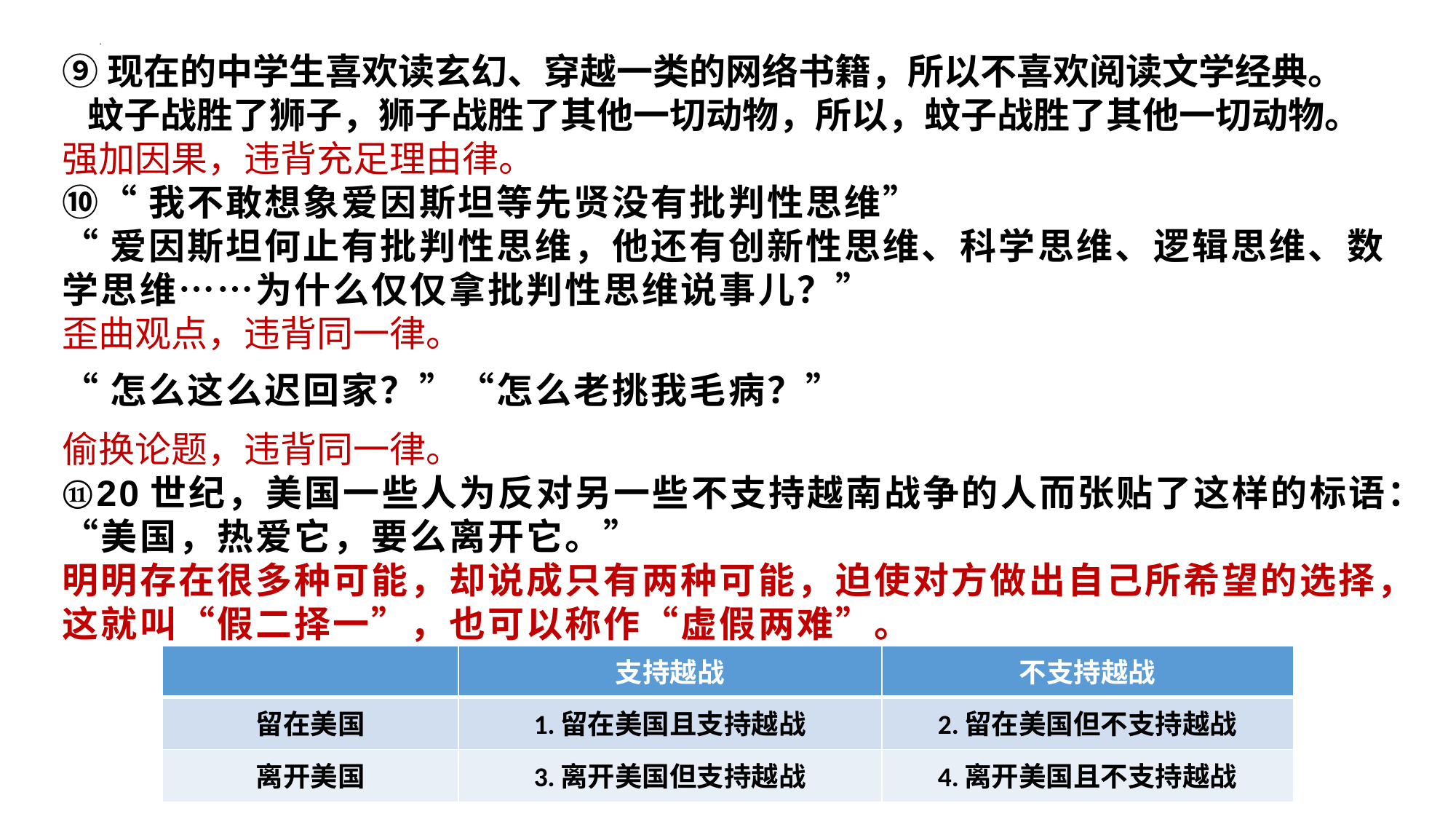

⑨现在的中学生喜欢读玄幻、穿越一类的网络书籍，所以不喜欢阅读文学经典。
  蚊子战胜了狮子，狮子战胜了其他一切动物，所以，蚊子战胜了其他一切动物。
强加因果，违背充足理由律。
⑩“我不敢想象爱因斯坦等先贤没有批判性思维”
“爱因斯坦何止有批判性思维，他还有创新性思维、科学思维、逻辑思维、数学思维……为什么仅仅拿批判性思维说事儿？”
歪曲观点，违背同一律。
“怎么这么迟回家？”“怎么老挑我毛病？”
偷换论题，违背同一律。
⑪20世纪，美国一些人为反对另一些不支持越南战争的人而张贴了这样的标语：“美国，热爱它，要么离开它。”
明明存在很多种可能，却说成只有两种可能，迫使对方做出自己所希望的选择，这就叫“假二择一”，也可以称作“虚假两难”。

|  | 支持越战 | 不支持越战 |
| --- | --- | --- |
| 留在美国 | 1.留在美国且支持越战 | 2.留在美国但不支持越战 |
| 离开美国 | 3.离开美国但支持越战 | 4.离开美国且不支持越战 |